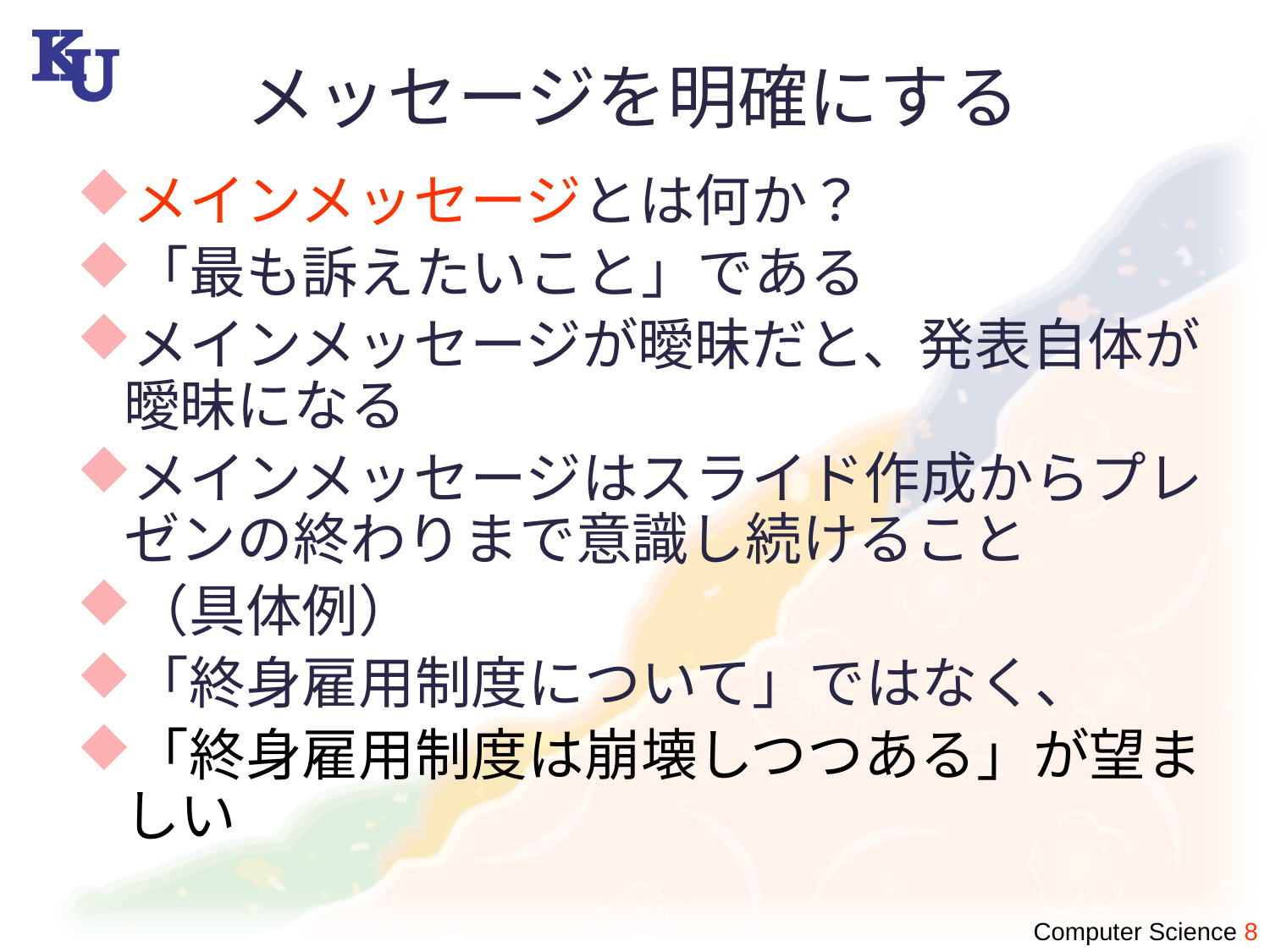

# メッセージを明確にする
メインメッセージとは何か？
「最も訴えたいこと」である
メインメッセージが曖昧だと、発表自体が曖昧になる
メインメッセージはスライド作成からプレゼンの終わりまで意識し続けること
（具体例）
「終身雇用制度について」ではなく、
「終身雇用制度は崩壊しつつある」が望ましい